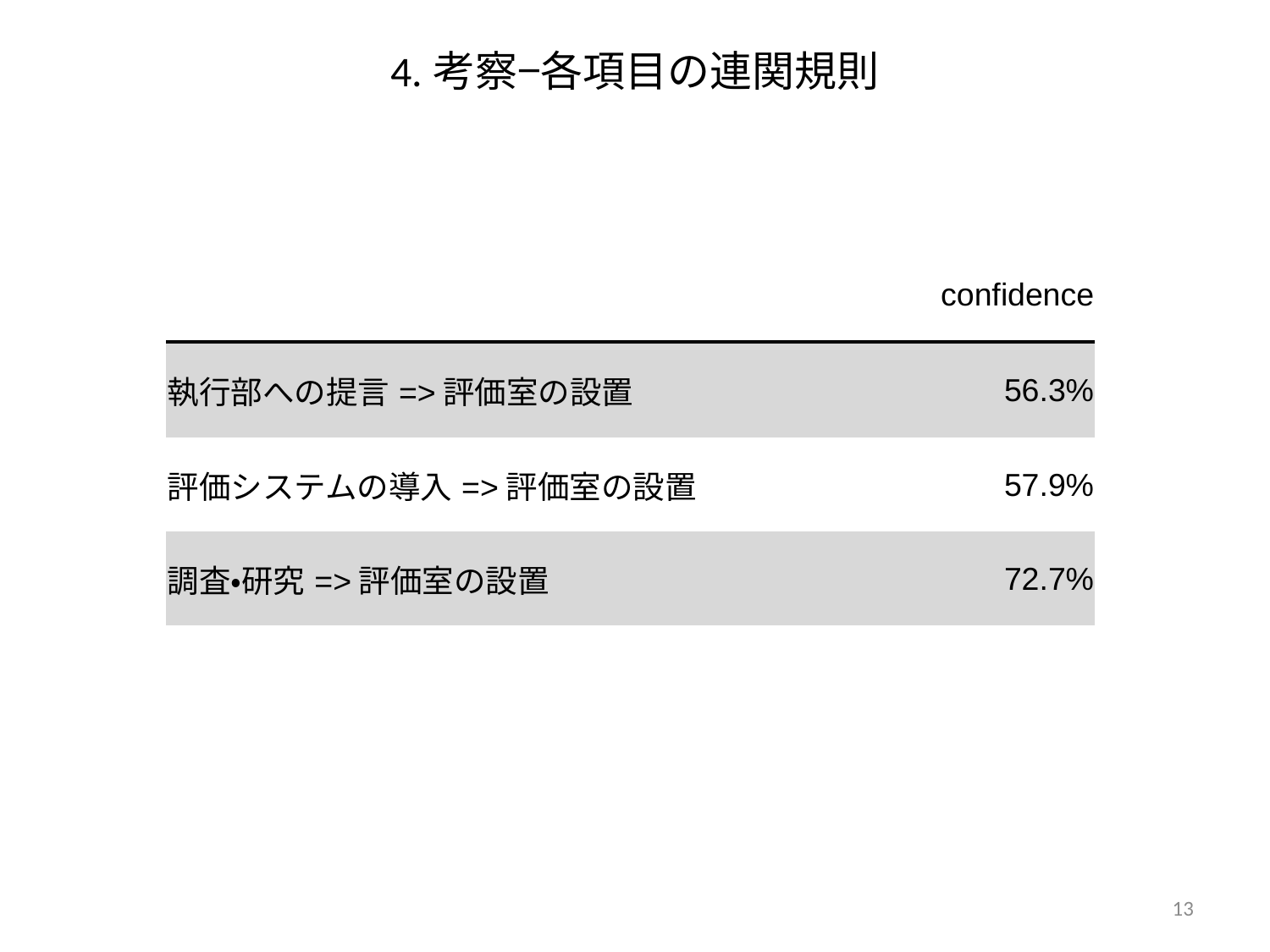

4.考察−各項目の連関規則
|  | confidence |
| --- | --- |
| 執行部への提言=>評価室の設置 | 56.3% |
| 評価システムの導入=>評価室の設置 | 57.9% |
| 調査・研究=>評価室の設置 | 72.7% |
13